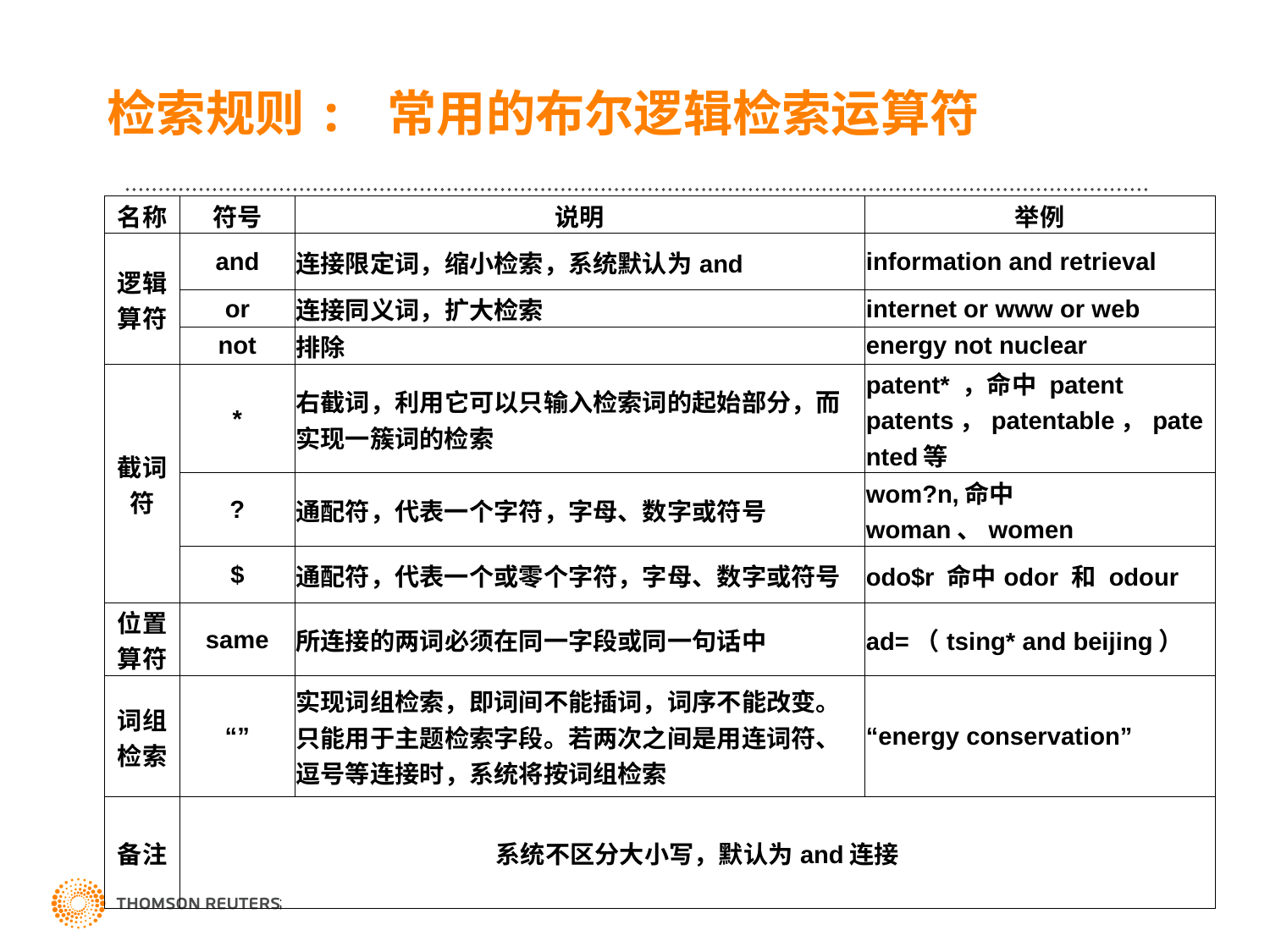

检索规则: 常用的布尔逻辑检索运算符
| 名称 | 符号 | 说明 | 举例 |
| --- | --- | --- | --- |
| 逻辑算符 | and | 连接限定词，缩小检索，系统默认为and | information and retrieval |
|  | or | 连接同义词，扩大检索 | internet or www or web |
|  | not | 排除 | energy not nuclear |
| 截词符 | \* | 右截词，利用它可以只输入检索词的起始部分，而实现一簇词的检索 | patent\* ，命中 patent patents，patentable，patented等 |
|  | ? | 通配符，代表一个字符，字母、数字或符号 | wom?n,命中woman、women |
|  | $ | 通配符，代表一个或零个字符，字母、数字或符号 | odo$r 命中odor 和 odour |
| 位置算符 | same | 所连接的两词必须在同一字段或同一句话中 | ad=（tsing\* and beijing） |
| 词组检索 | “” | 实现词组检索，即词间不能插词，词序不能改变。只能用于主题检索字段。若两次之间是用连词符、逗号等连接时，系统将按词组检索 | “energy conservation” |
| 备注 | 系统不区分大小写，默认为and连接 |  |  |